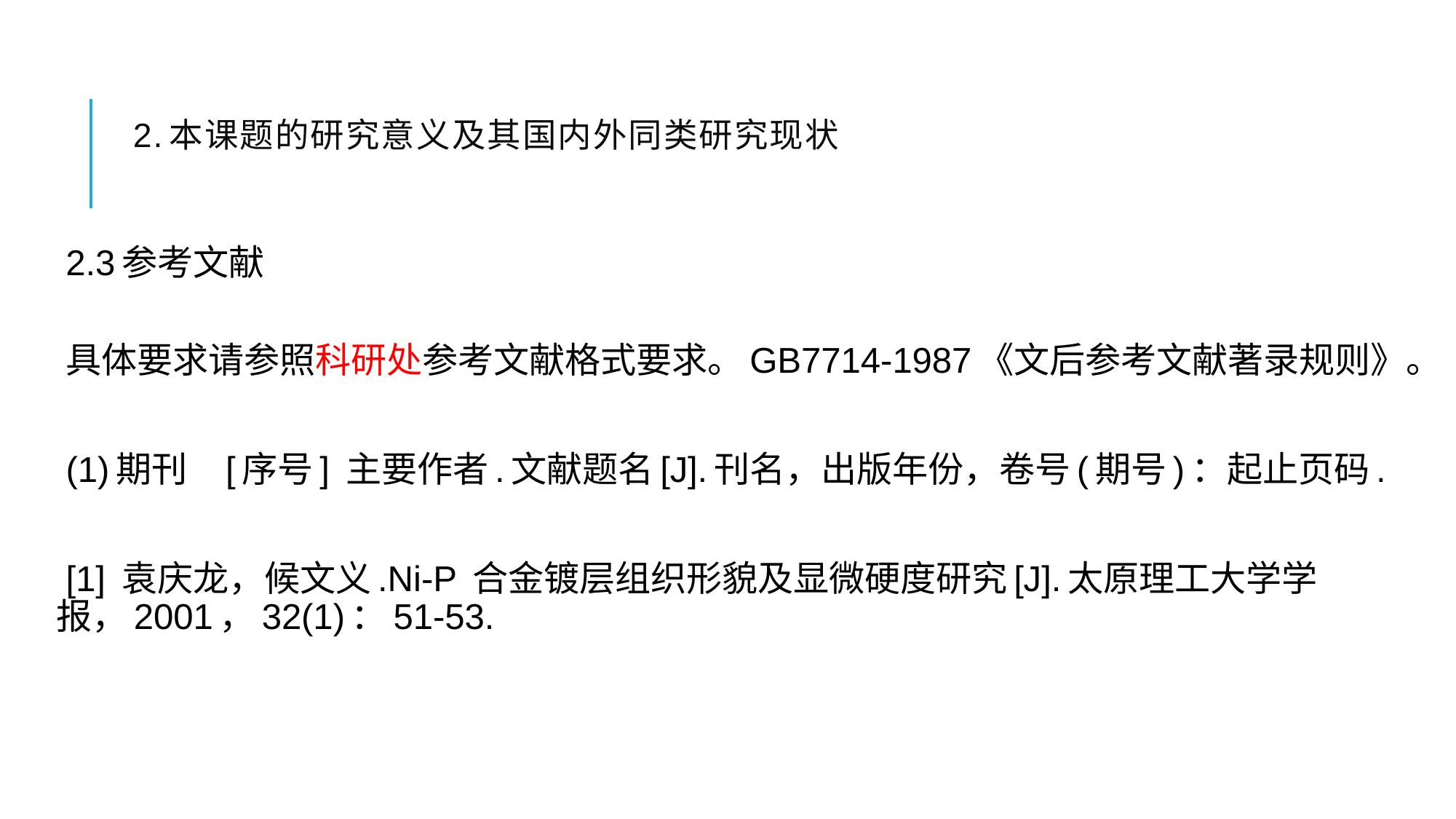

# 2.本课题的研究意义及其国内外同类研究现状
2.3参考文献

具体要求请参照科研处参考文献格式要求。GB7714-1987《文后参考文献著录规则》。

 (1)期刊    [序号] 主要作者.文献题名[J].刊名，出版年份，卷号(期号)：起止页码.

 [1] 袁庆龙，候文义.Ni-P 合金镀层组织形貌及显微硬度研究[J].太原理工大学学报，2001，32(1)：51-53.